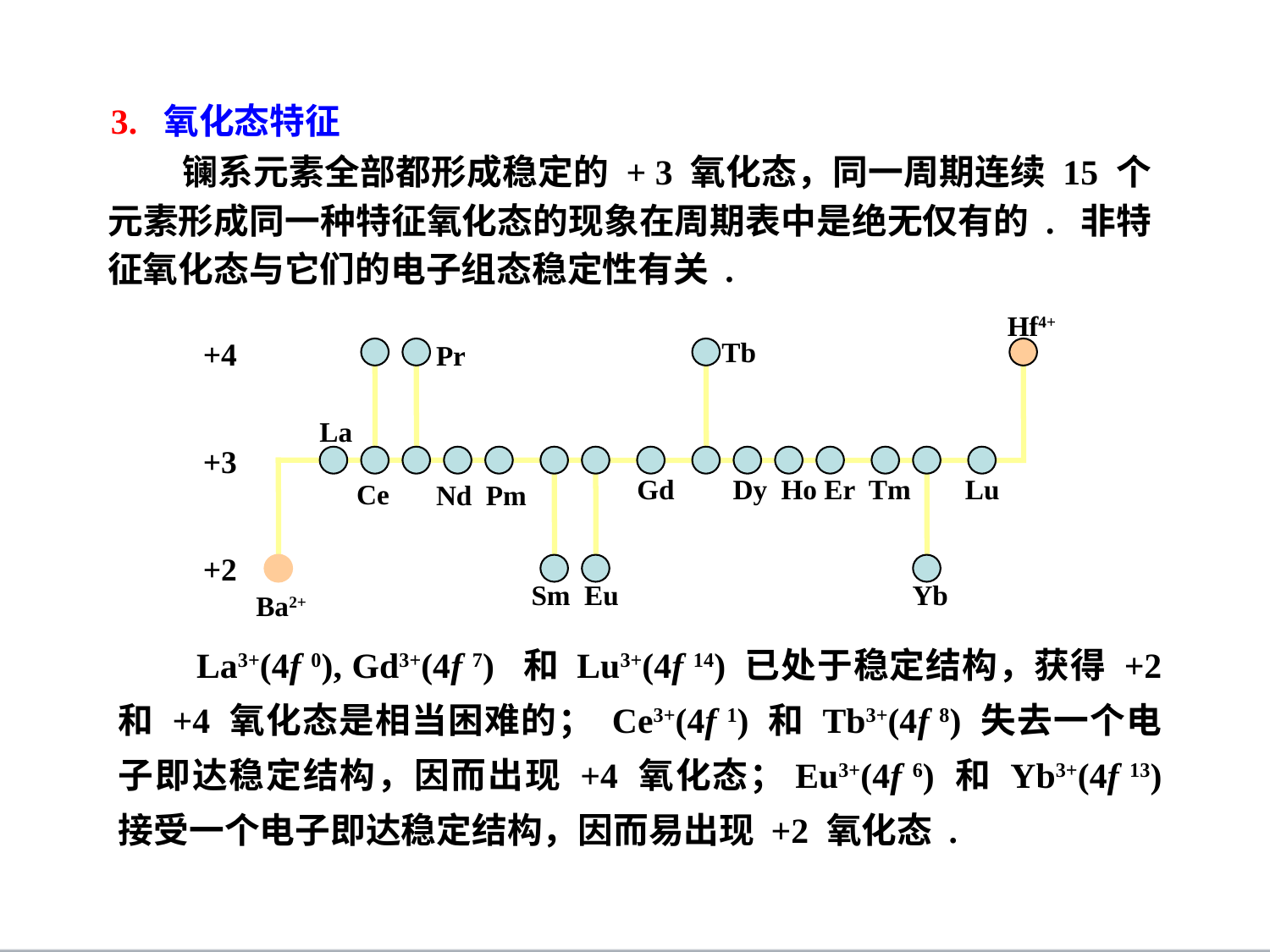

3.  氧化态特征
        镧系元素全部都形成稳定的 + 3 氧化态，同一周期连续 15 个元素形成同一种特征氧化态的现象在周期表中是绝无仅有的 .  非特征氧化态与它们的电子组态稳定性有关 .
+4
+3
+2
Hf4+
Tb
Pr

La
Gd
Dy  Ho Er  Tm
Lu
Ce
Nd  Pm
Sm  Eu
Yb
Ba2+
        La3+(4f 0), Gd3+(4f 7)  和 Lu3+(4f 14) 已处于稳定结构，获得 +2 和 +4 氧化态是相当困难的； Ce3+(4f 1) 和 Tb3+(4f 8) 失去一个电子即达稳定结构，因而出现 +4 氧化态；Eu3+(4f 6) 和 Yb3+(4f 13) 接受一个电子即达稳定结构，因而易出现 +2 氧化态 .